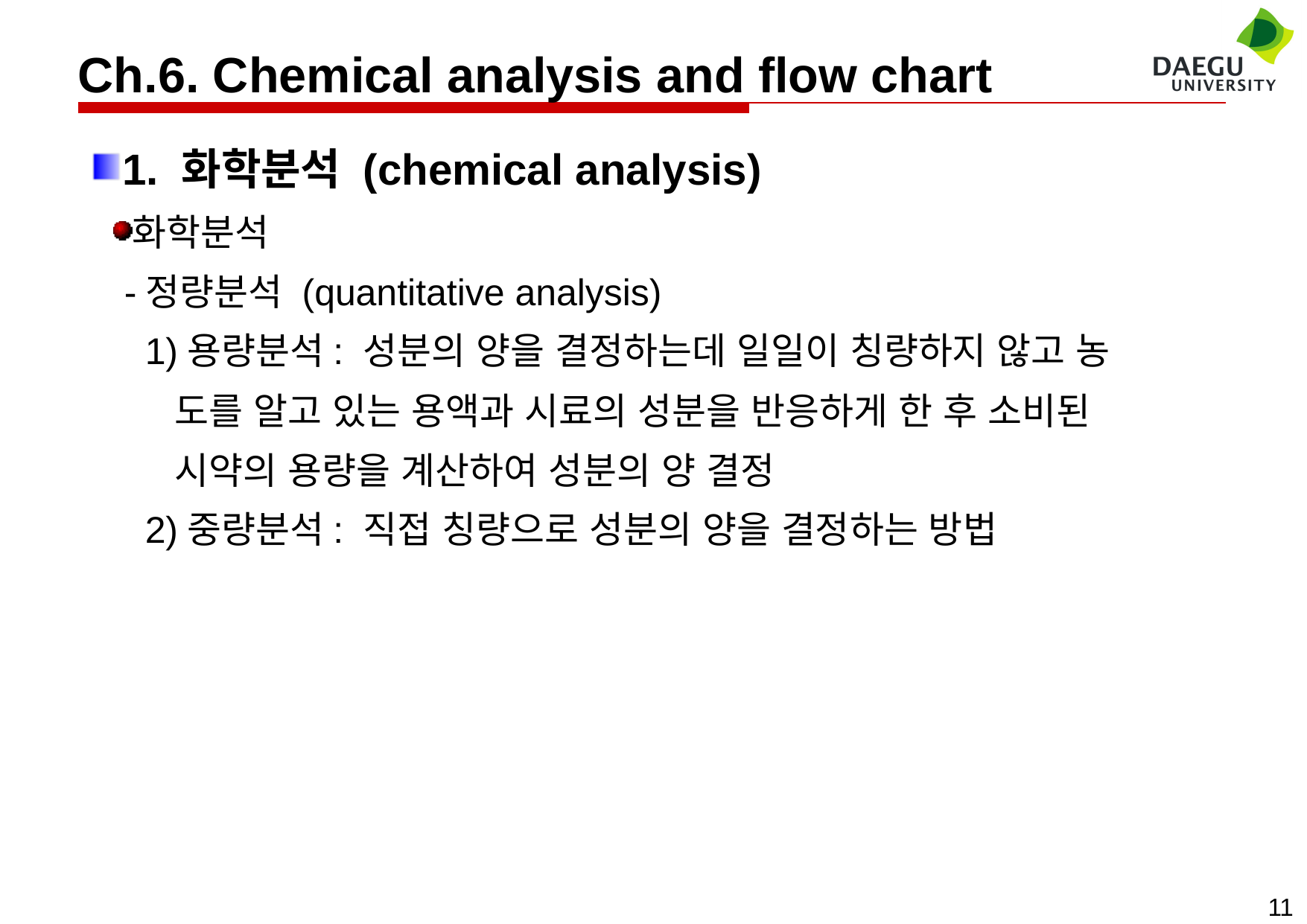

Ch.6. Chemical analysis and flow chart
1. 화학분석 (chemical analysis)
화학분석
 -정량분석 (quantitative analysis)
   1)용량분석: 성분의 양을 결정하는데 일일이 칭량하지 않고 농
     도를 알고 있는 용액과 시료의 성분을 반응하게 한 후 소비된
     시약의 용량을 계산하여 성분의 양 결정
   2)중량분석: 직접 칭량으로 성분의 양을 결정하는 방법
11